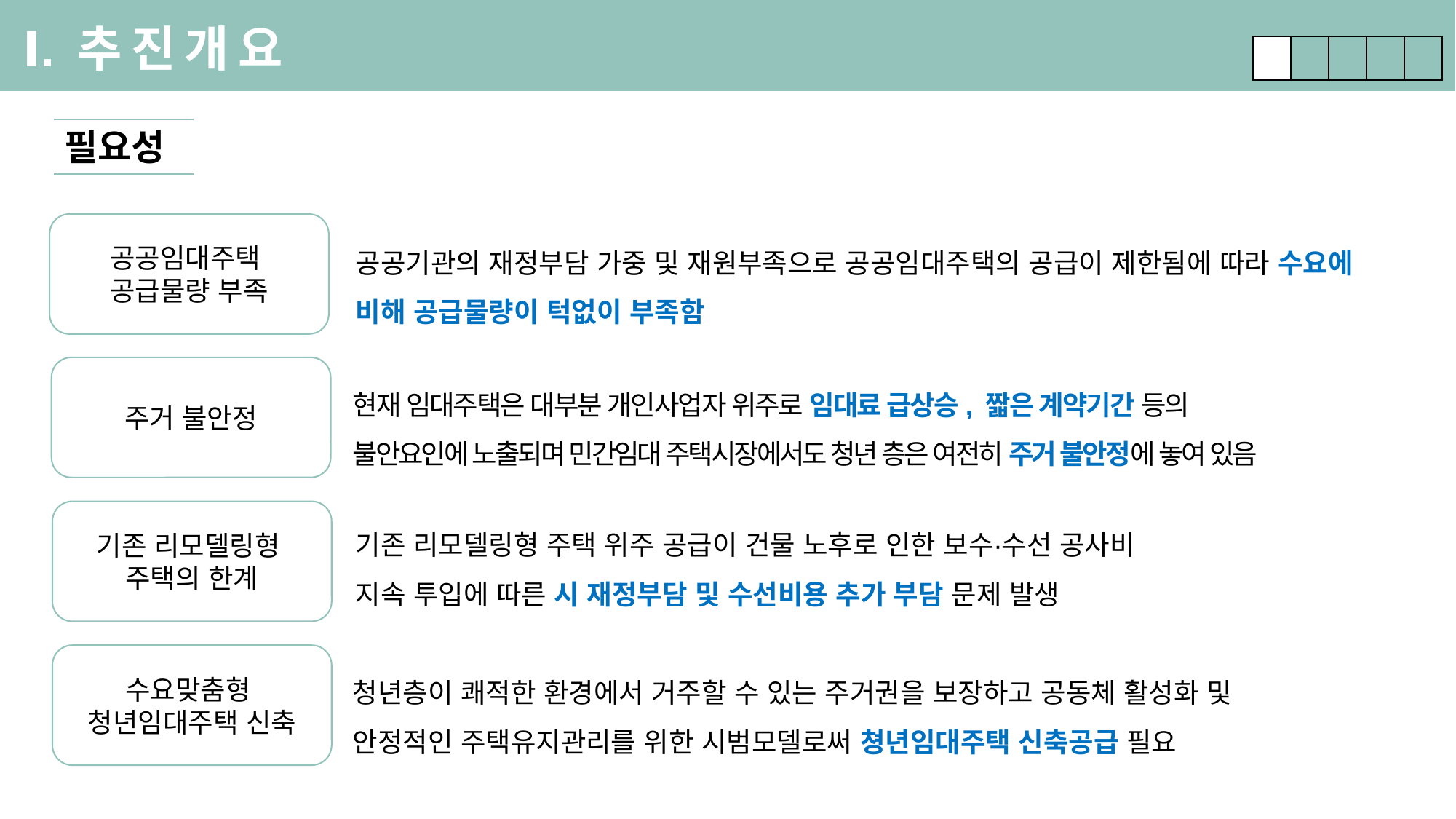

Ⅰ. 추 진 개 요
|  |  |  |  |  |
| --- | --- | --- | --- | --- |
필요성
공공임대주택
공급물량 부족
공공기관의 재정부담 가중 및 재원부족으로 공공임대주택의 공급이 제한됨에 따라 수요에 비해 공급물량이 턱없이 부족함
주거 불안정
현재 임대주택은 대부분 개인사업자 위주로 임대료 급상승, 짧은 계약기간 등의
불안요인에 노출되며 민간임대 주택시장에서도 청년 층은 여전히 주거 불안정에 놓여 있음
기존 리모델링형
주택의 한계
기존 리모델링형 주택 위주 공급이 건물 노후로 인한 보수∙수선 공사비
지속 투입에 따른 시 재정부담 및 수선비용 추가 부담 문제 발생
수요맞춤형
청년임대주택 신축
청년층이 쾌적한 환경에서 거주할 수 있는 주거권을 보장하고 공동체 활성화 및
안정적인 주택유지관리를 위한 시범모델로써 쳥년임대주택 신축공급 필요